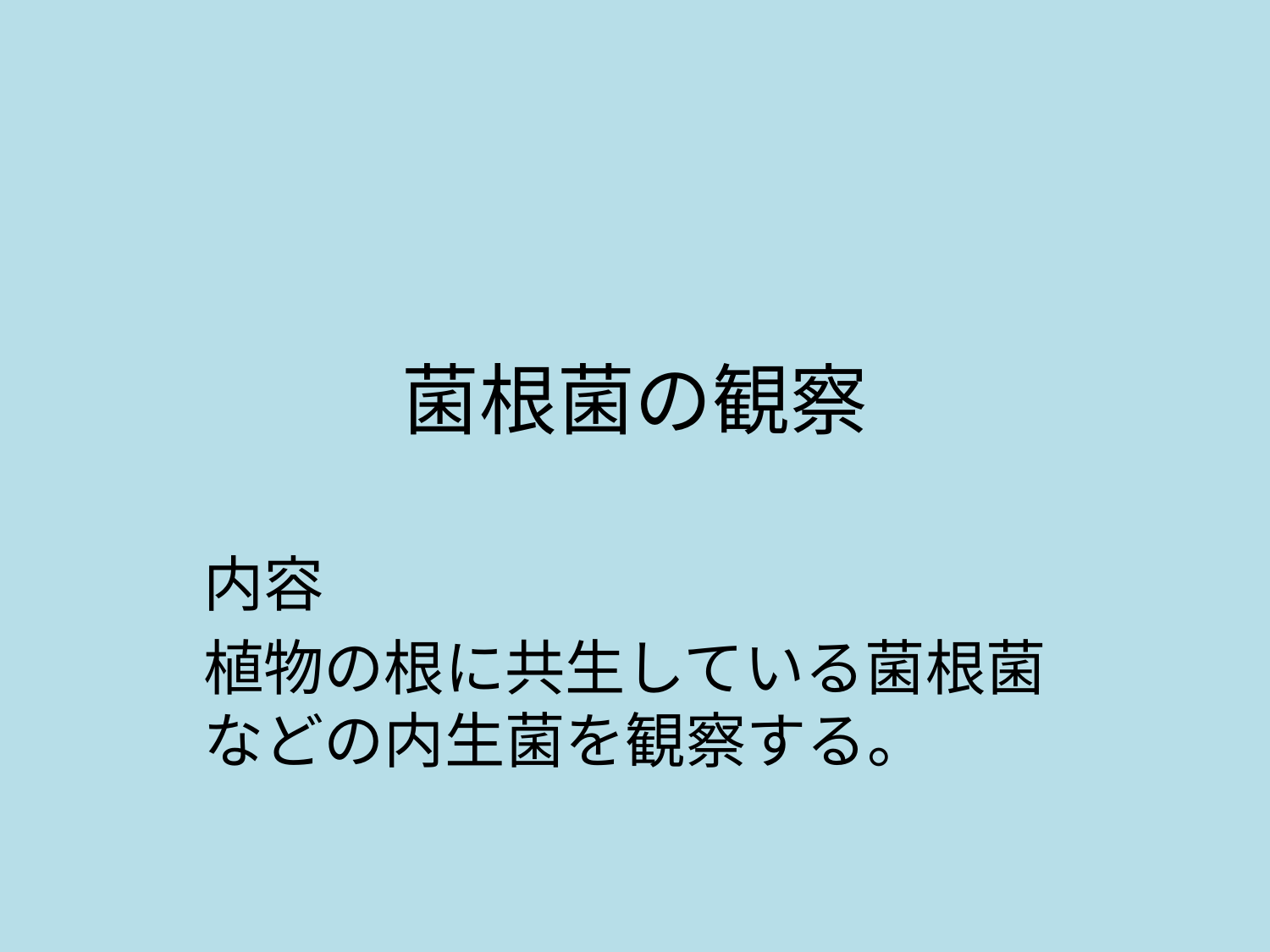

# 菌根菌の観察
内容
植物の根に共生している菌根菌などの内生菌を観察する。